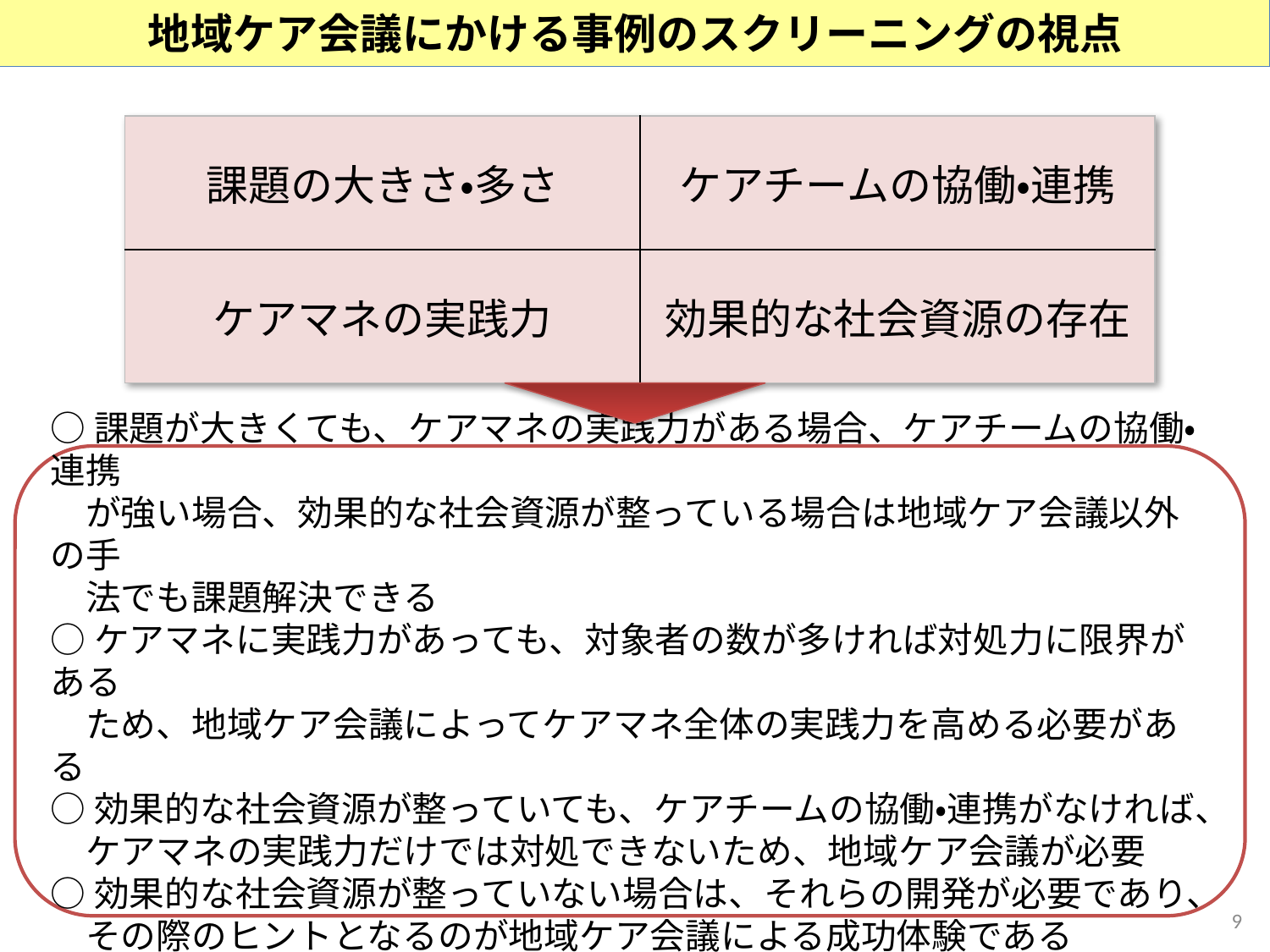

地域ケア会議にかける事例のスクリーニングの視点
| 課題の大きさ・多さ | ケアチームの協働・連携 |
| --- | --- |
| ケアマネの実践力 | 効果的な社会資源の存在 |

○課題が大きくても、ケアマネの実践力がある場合、ケアチームの協働・連携
　が強い場合、効果的な社会資源が整っている場合は地域ケア会議以外の手
　法でも課題解決できる
○ケアマネに実践力があっても、対象者の数が多ければ対処力に限界がある
　ため、地域ケア会議によってケアマネ全体の実践力を高める必要がある
○効果的な社会資源が整っていても、ケアチームの協働・連携がなければ、
　ケアマネの実践力だけでは対処できないため、地域ケア会議が必要
○効果的な社会資源が整っていない場合は、それらの開発が必要であり、
　その際のヒントとなるのが地域ケア会議による成功体験である
9